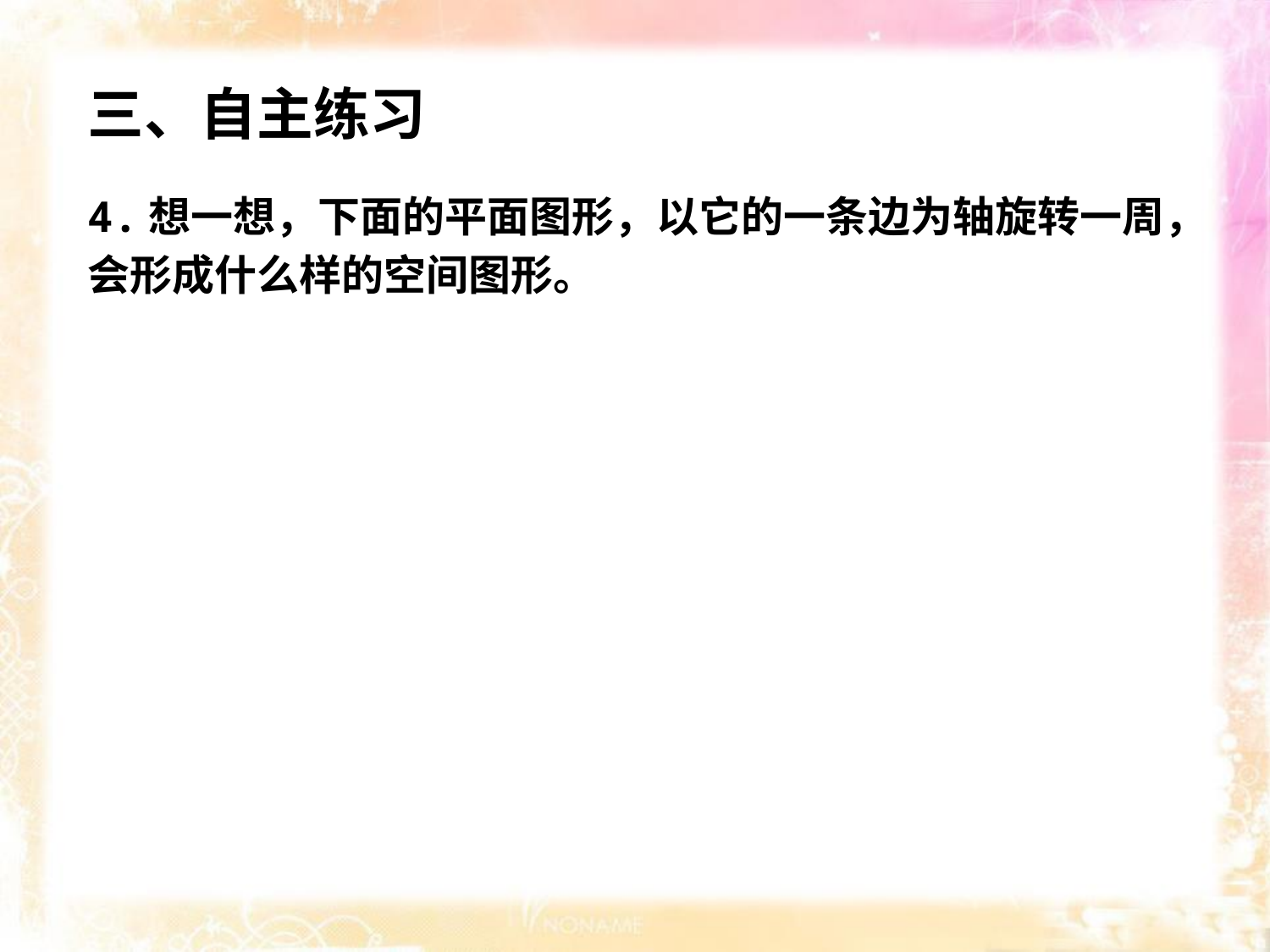

三、自主练习
4.想一想，下面的平面图形，以它的一条边为轴旋转一周，会形成什么样的空间图形。